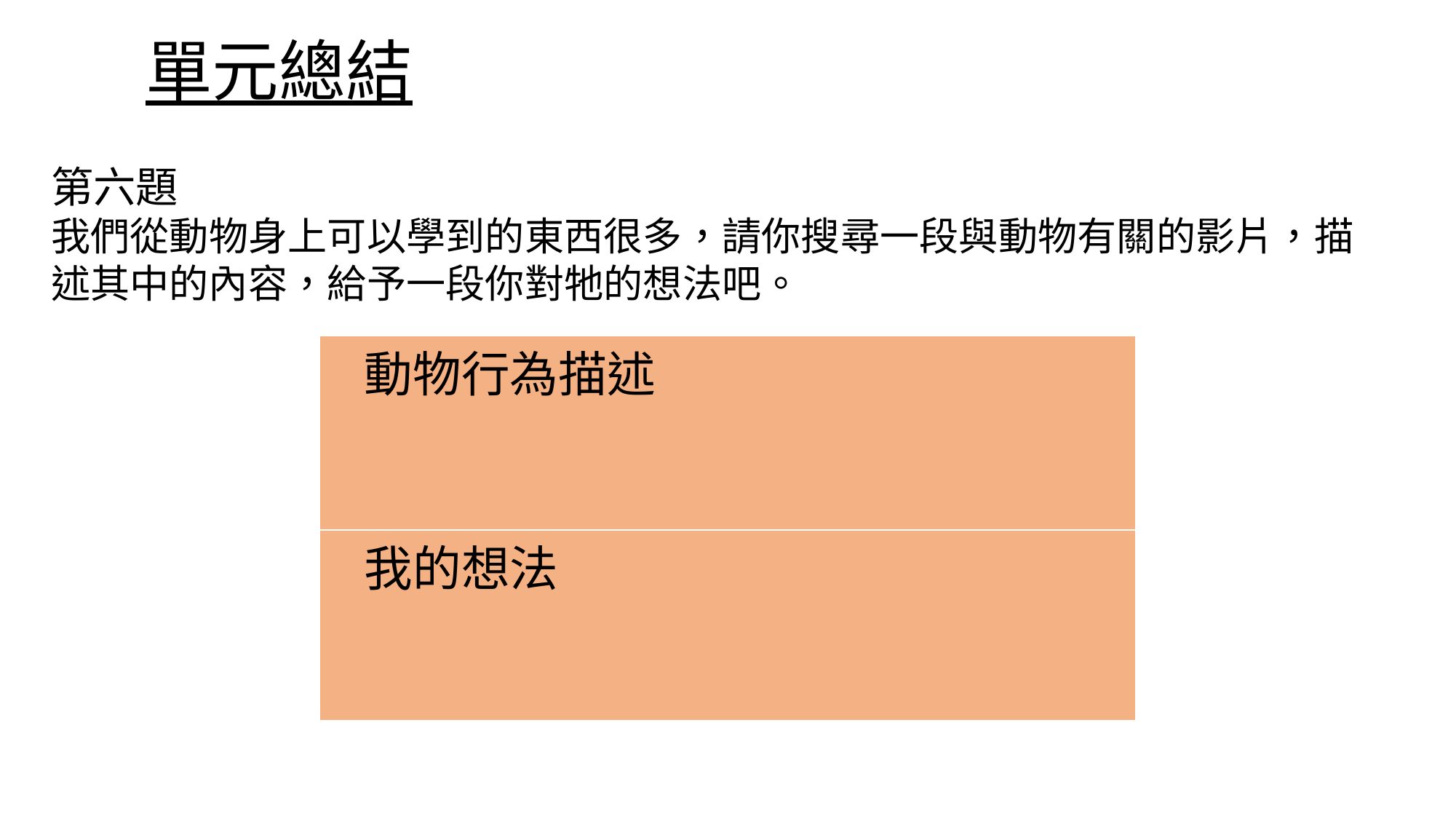

單元總結
第六題
我們從動物身上可以學到的東西很多，請你搜尋一段與動物有關的影片，描述其中的內容，給予一段你對牠的想法吧。
| 動物行為描述 |
| --- |
| 我的想法 |